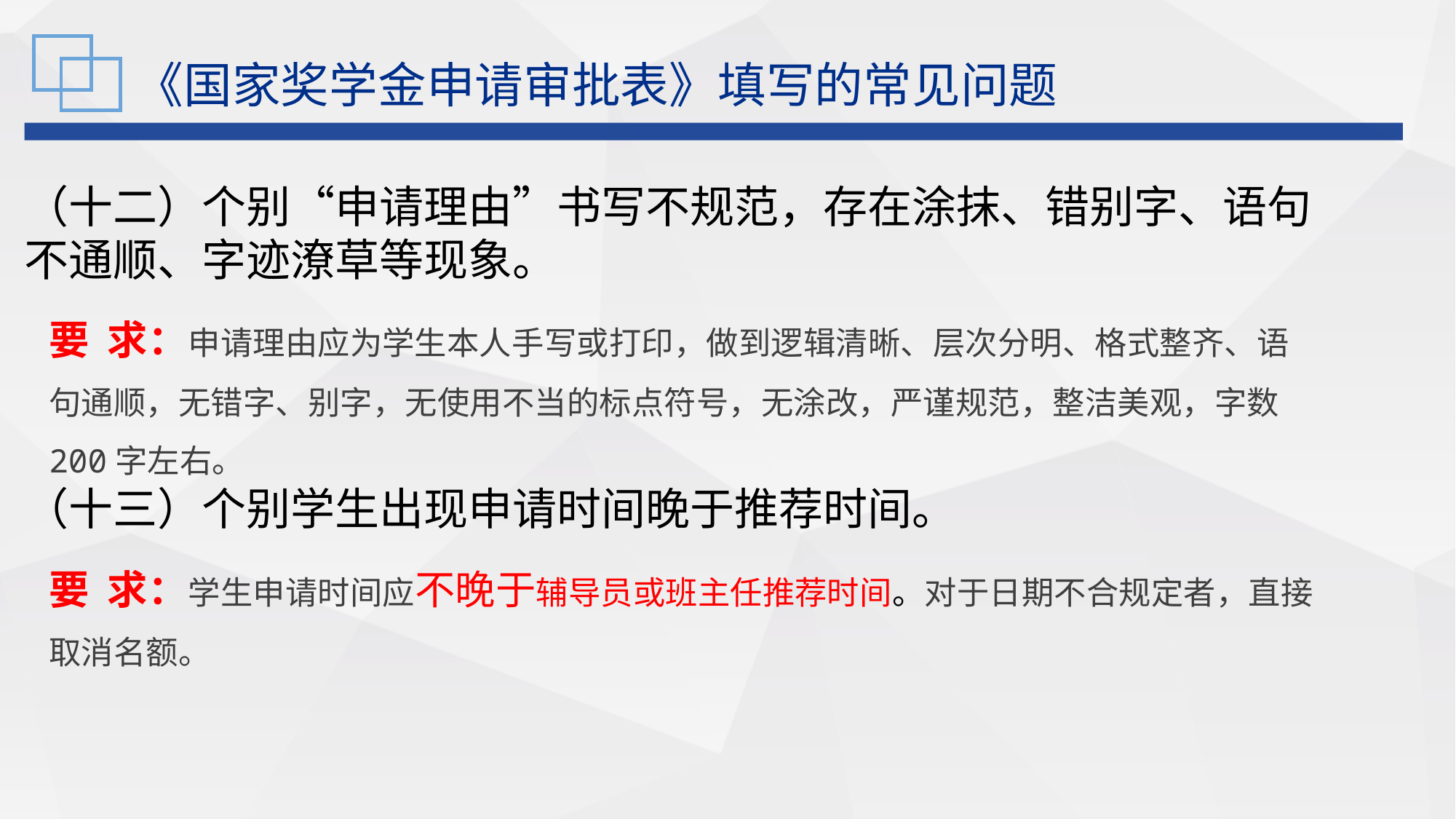

《国家奖学金申请审批表》填写的常见问题

（十二）个别“申请理由”书写不规范，存在涂抹、错别字、语句不通顺、字迹潦草等现象。
要  求：申请理由应为学生本人手写或打印，做到逻辑清晰、层次分明、格式整齐、语句通顺，无错字、别字，无使用不当的标点符号，无涂改，严谨规范，整洁美观，字数200字左右。
（十三）个别学生出现申请时间晚于推荐时间。
要  求：学生申请时间应不晚于辅导员或班主任推荐时间。对于日期不合规定者，直接取消名额。